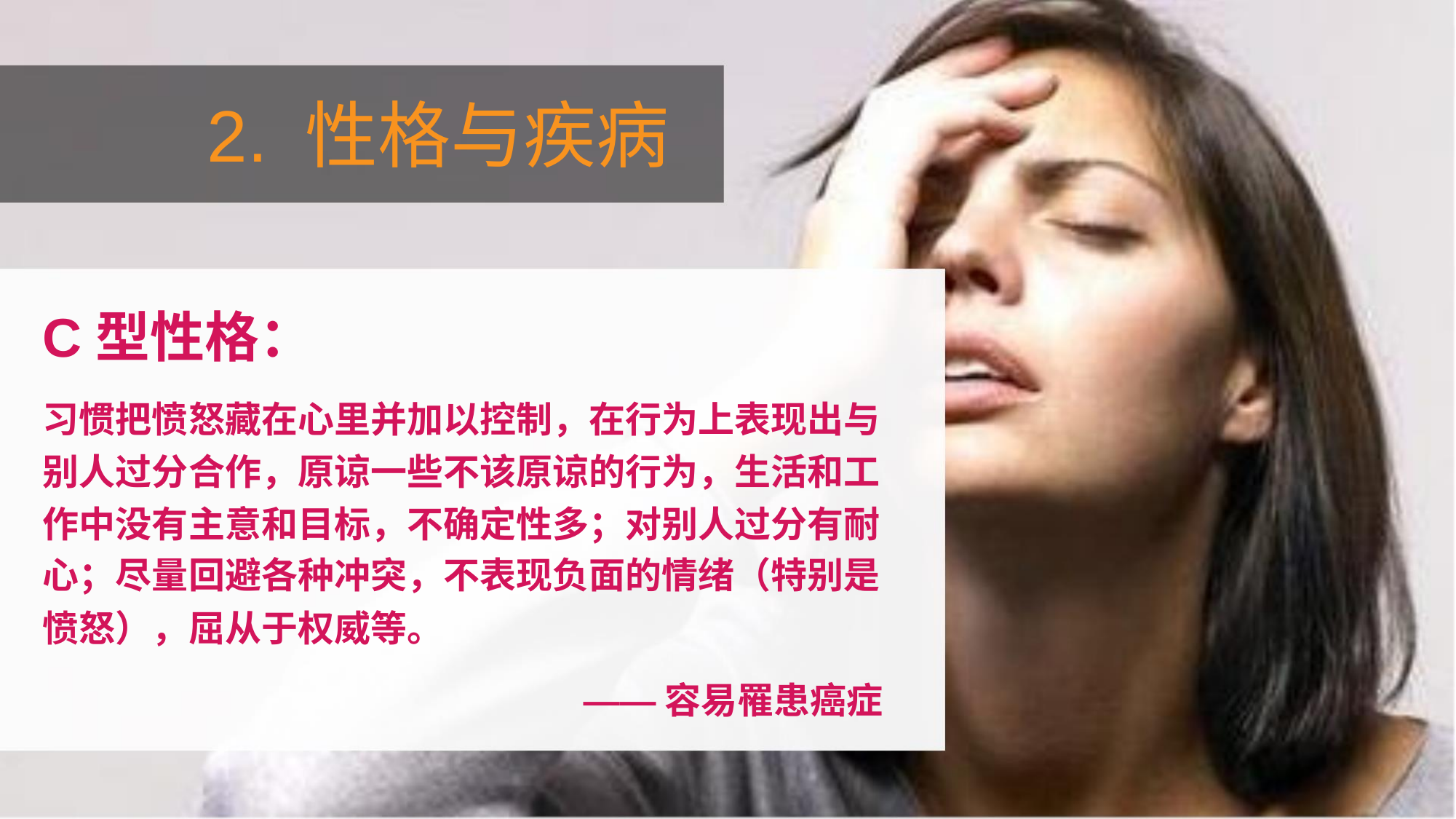

2. 性格与疾病
C型性格：
习惯把愤怒藏在心里并加以控制，在行为上表现出与
别人过分合作，原谅一些不该原谅的行为，生活和工
作中没有主意和目标，不确定性多；对别人过分有耐
心；尽量回避各种冲突，不表现负面的情绪（特别是
愤怒），屈从于权威等。
——容易罹患癌症